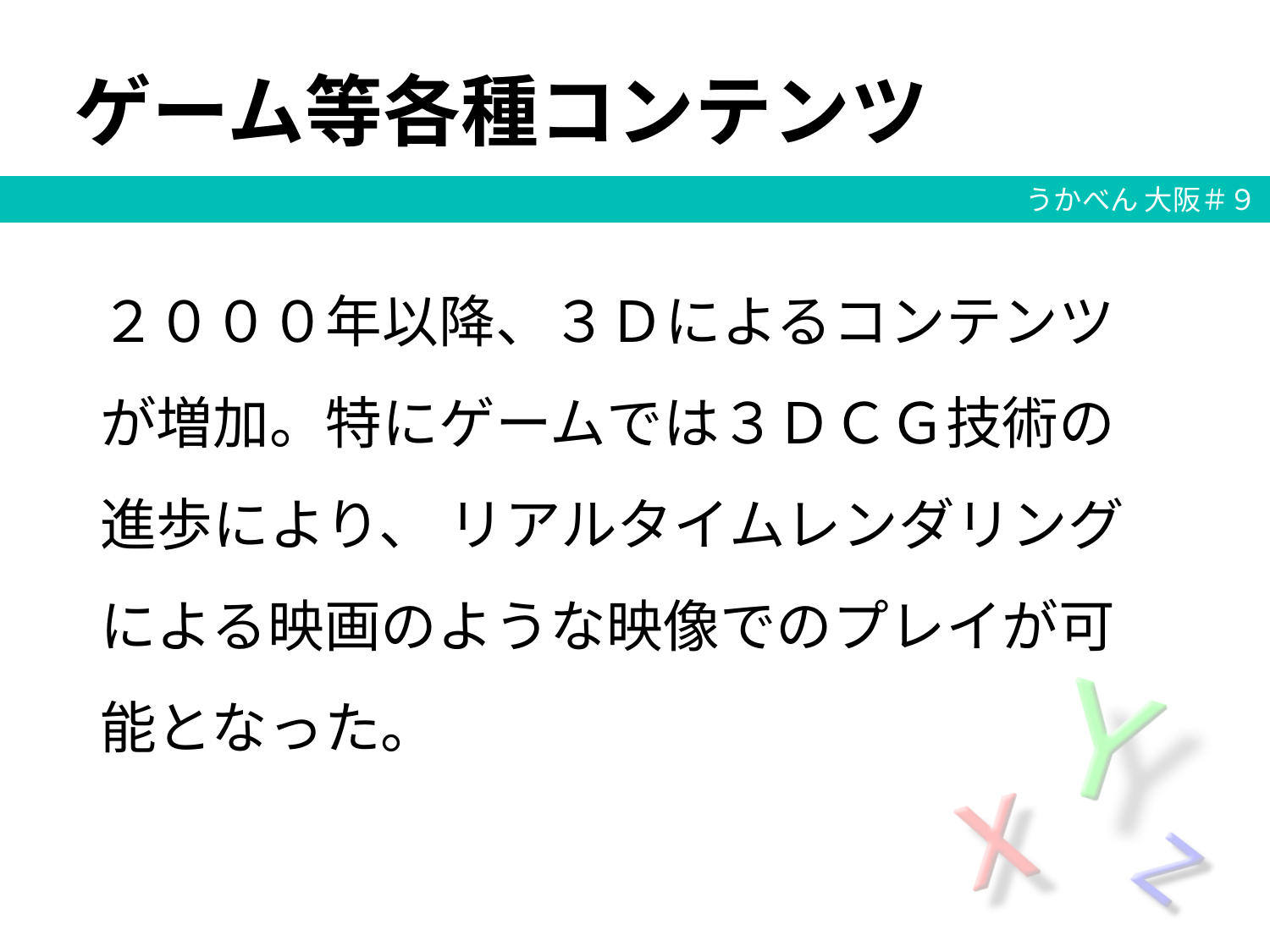

# ゲーム等各種コンテンツ
２０００年以降、３Ｄによるコンテンツが増加。特にゲームでは３ＤＣＧ技術の進歩により、 リアルタイムレンダリングによる映画のような映像でのプレイが可能となった。